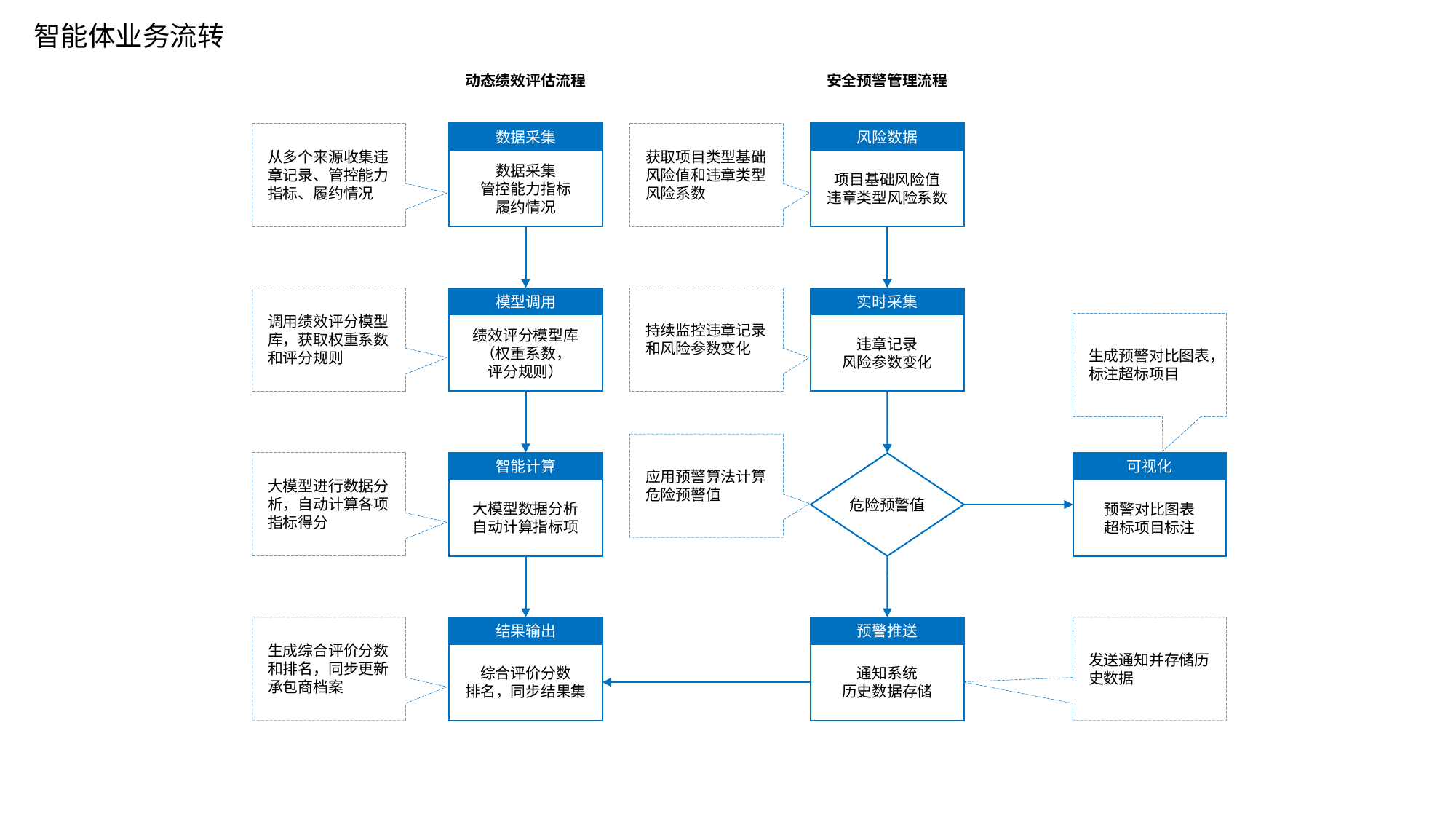

智能体业务流转
安全预警管理流程
动态绩效评估流程

数据采集
数据采集
管控能力指标
履约情况

风险数据
项目基础风险值
违章类型风险系数
从多个来源收集违章记录、管控能力指标、履约情况
获取项目类型基础风险值和违章类型风险系数

模型调用
绩效评分模型库
（权重系数，
评分规则）

实时采集
违章记录
风险参数变化
调用绩效评分模型库，获取权重系数和评分规则

持续监控违章记录和风险参数变化
生成预警对比图表，标注超标项目

智能计算
大模型数据分析
自动计算指标项
可视化
预警对比图表
超标项目标注

应用预警算法计算危险预警值
大模型进行数据分析，自动计算各项指标得分
危险预警值

结果输出
综合评价分数
排名，同步结果集
预警推送
通知系统
历史数据存储

生成综合评价分数和排名，同步更新承包商档案
发送通知并存储历史数据